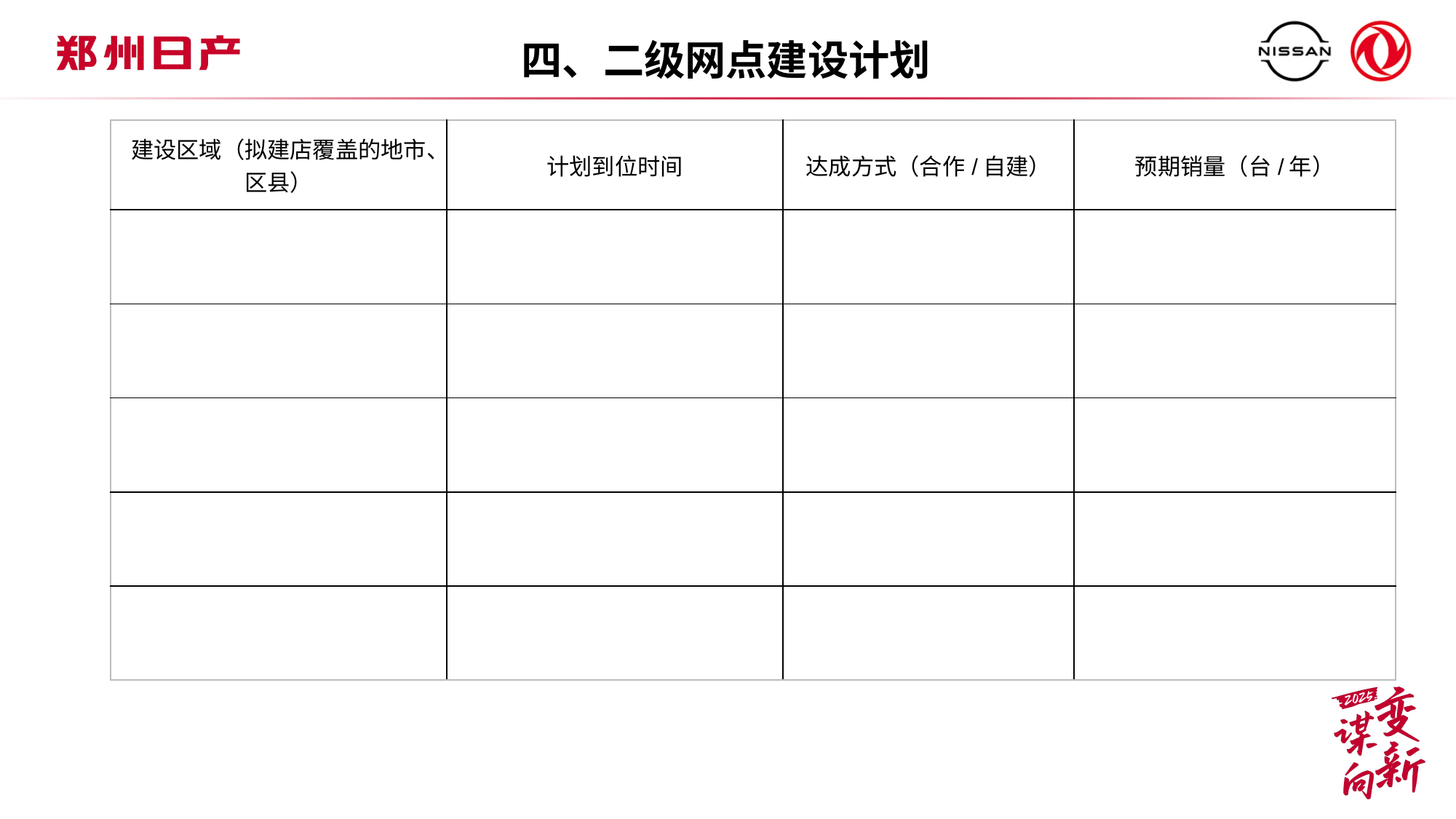

四、二级网点建设计划
| 建设区域（拟建店覆盖的地市、区县） | 计划到位时间 | 达成方式（合作/自建） | 预期销量（台/年） |
| --- | --- | --- | --- |
|  |  |  |  |
|  |  |  |  |
|  |  |  |  |
|  |  |  |  |
|  |  |  |  |